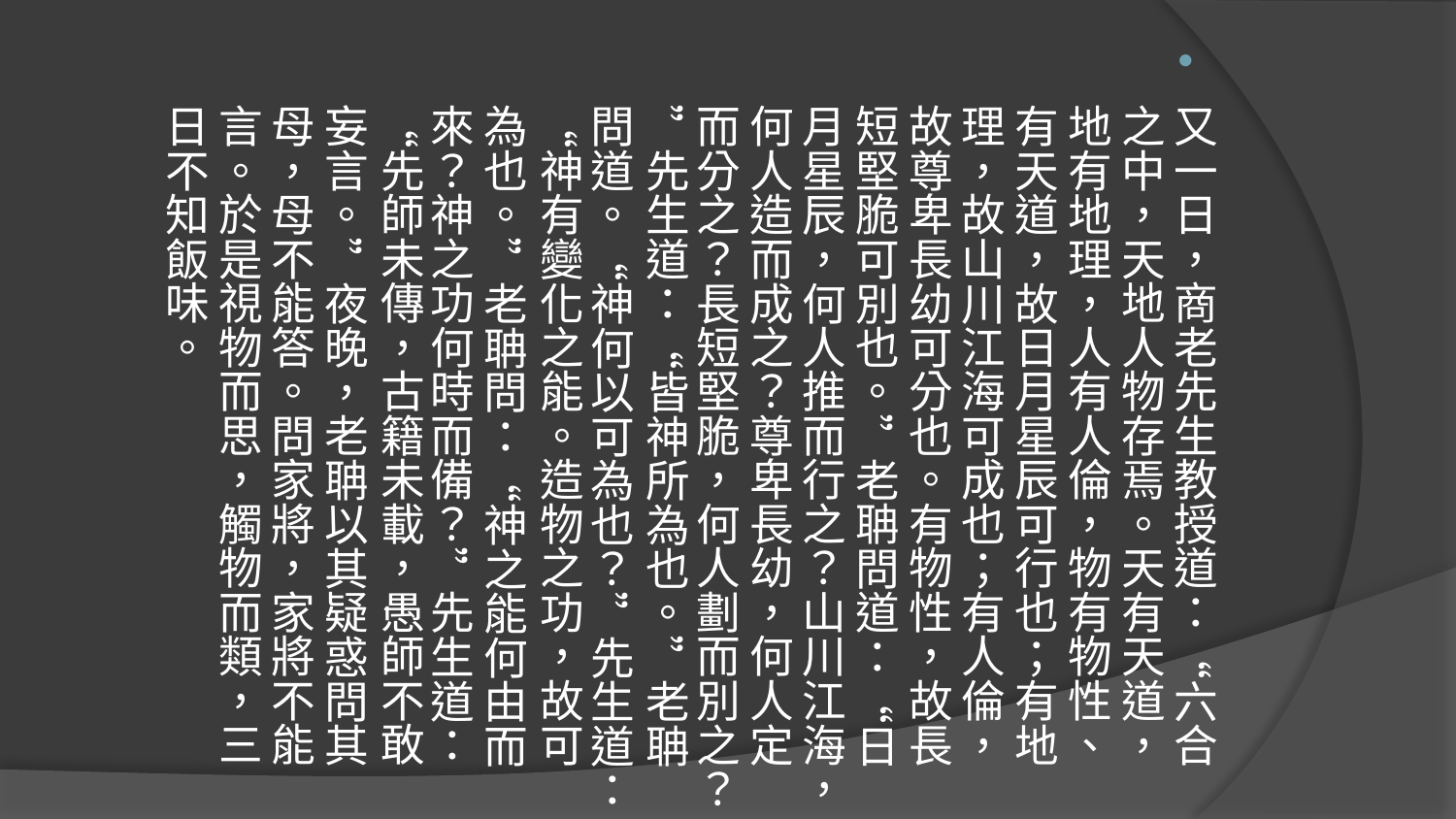

又一日，商老先生教授道：“六合之中，天地人物存焉。天有天道，地有地理，人有人倫，物有物性、有天道，故日月星辰可行也；有地理，故山川江海可成也；有人倫，故尊卑長幼可分也。有物性，故長短堅脆可別也。”老聃問道：“日月星辰，何人推而行之？山川江海，何人造而成之？尊卑長幼，何人定而分之？長短堅脆，何人劃而別之？”先生道：“皆神所為也。”老聃問道。“神何以可為也？”先生道：“神有變化之能。造物之功，故可為也。”老聃問：“神之能何由而來？神之功何時而備？”先生道：“先師未傳，古籍未載，愚師不敢妄言。”夜晚，老聃以其疑惑問其母，母不能答。問家將，家將不能言。於是視物而思，觸物而類，三日不知飯味。

#